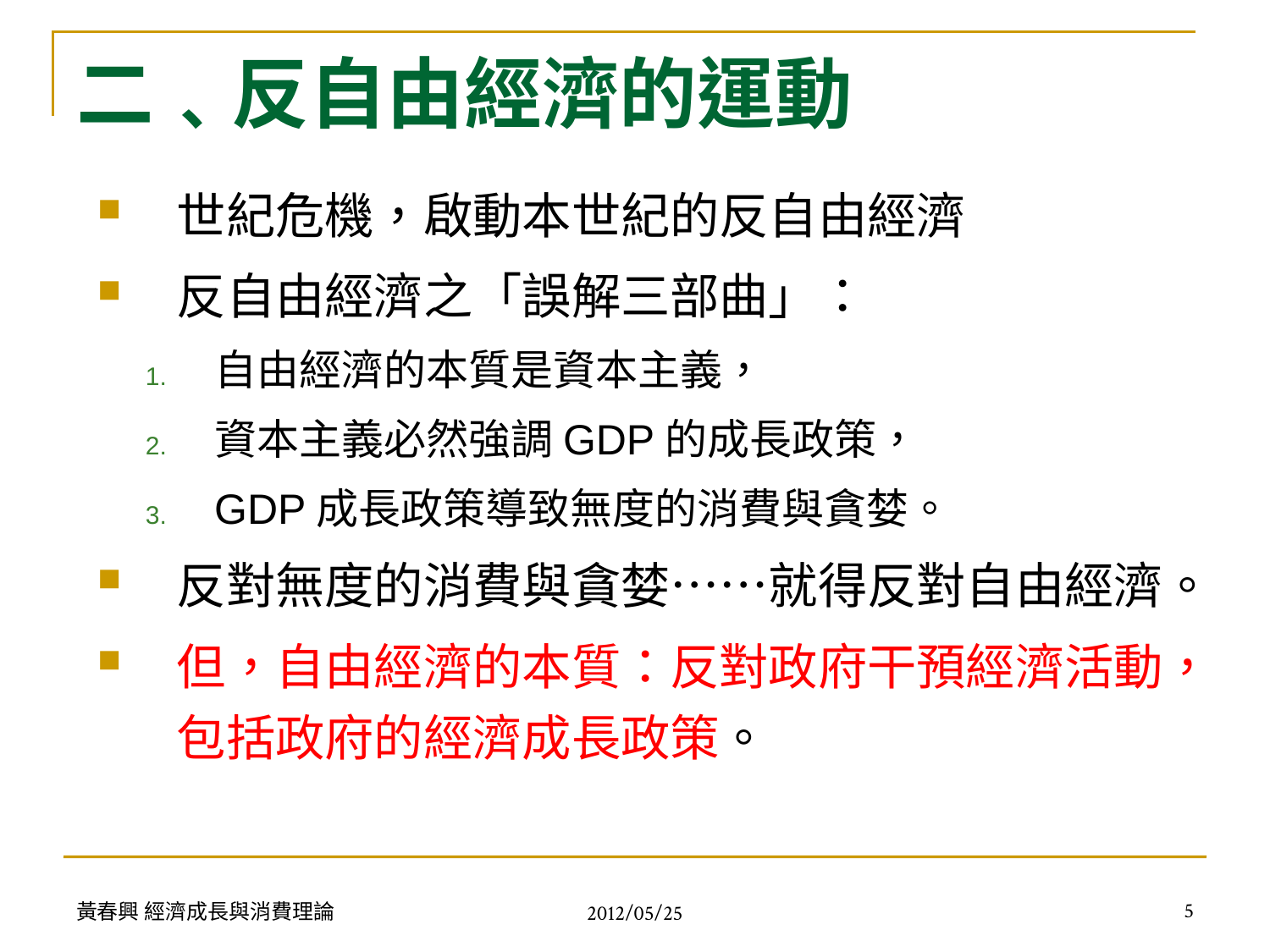

# 二﹑反自由經濟的運動
世紀危機，啟動本世紀的反自由經濟
反自由經濟之「誤解三部曲」：
自由經濟的本質是資本主義，
資本主義必然強調GDP的成長政策，
GDP成長政策導致無度的消費與貪婪。
反對無度的消費與貪婪……就得反對自由經濟。
但，自由經濟的本質：反對政府干預經濟活動，包括政府的經濟成長政策。
黃春興 經濟成長與消費理論
5
2012/05/25